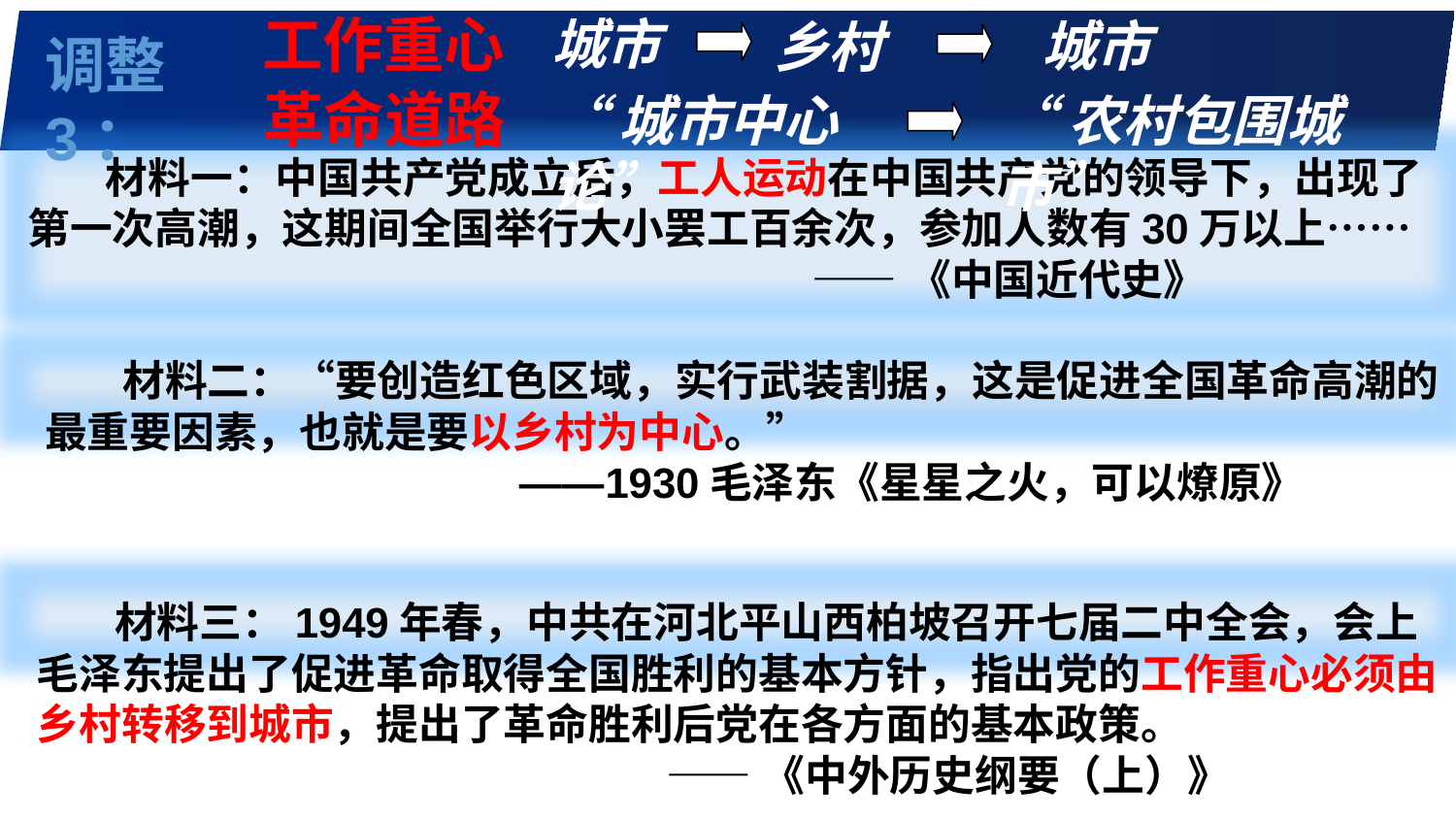

工作重心
城市
城市
乡村

调整3：
革命道路
“城市中心论”
“农村包围城市”

       材料一：中国共产党成立后，工人运动在中国共产党的领导下，出现了第一次高潮，这期间全国举行大小罢工百余次，参加人数有30万以上……
                                                                                 ——《中国近代史》

       材料二：“要创造红色区域，实行武装割据，这是促进全国革命高潮的最重要因素，也就是要以乡村为中心。”
                                        ——1930毛泽东《星星之火，可以燎原》

       材料三：1949年春，中共在河北平山西柏坡召开七届二中全会，会上毛泽东提出了促进革命取得全国胜利的基本方针，指出党的工作重心必须由乡村转移到城市，提出了革命胜利后党在各方面的基本政策。
                                                                 ——《中外历史纲要（上）》